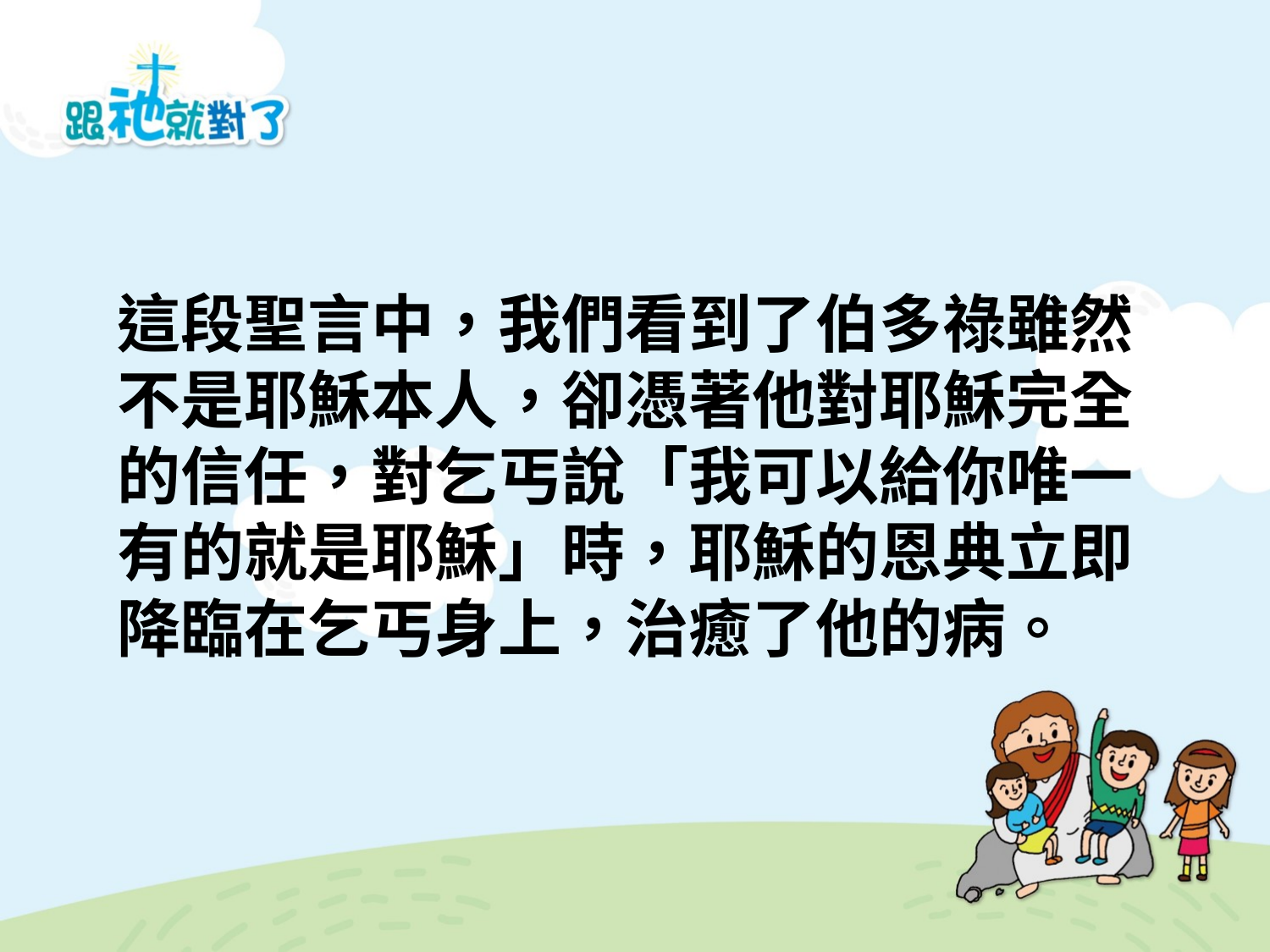

這段聖言中，我們看到了伯多祿雖然不是耶穌本人，卻憑著他對耶穌完全的信任，對乞丐說「我可以給你唯一有的就是耶穌」時，耶穌的恩典立即降臨在乞丐身上，治癒了他的病。